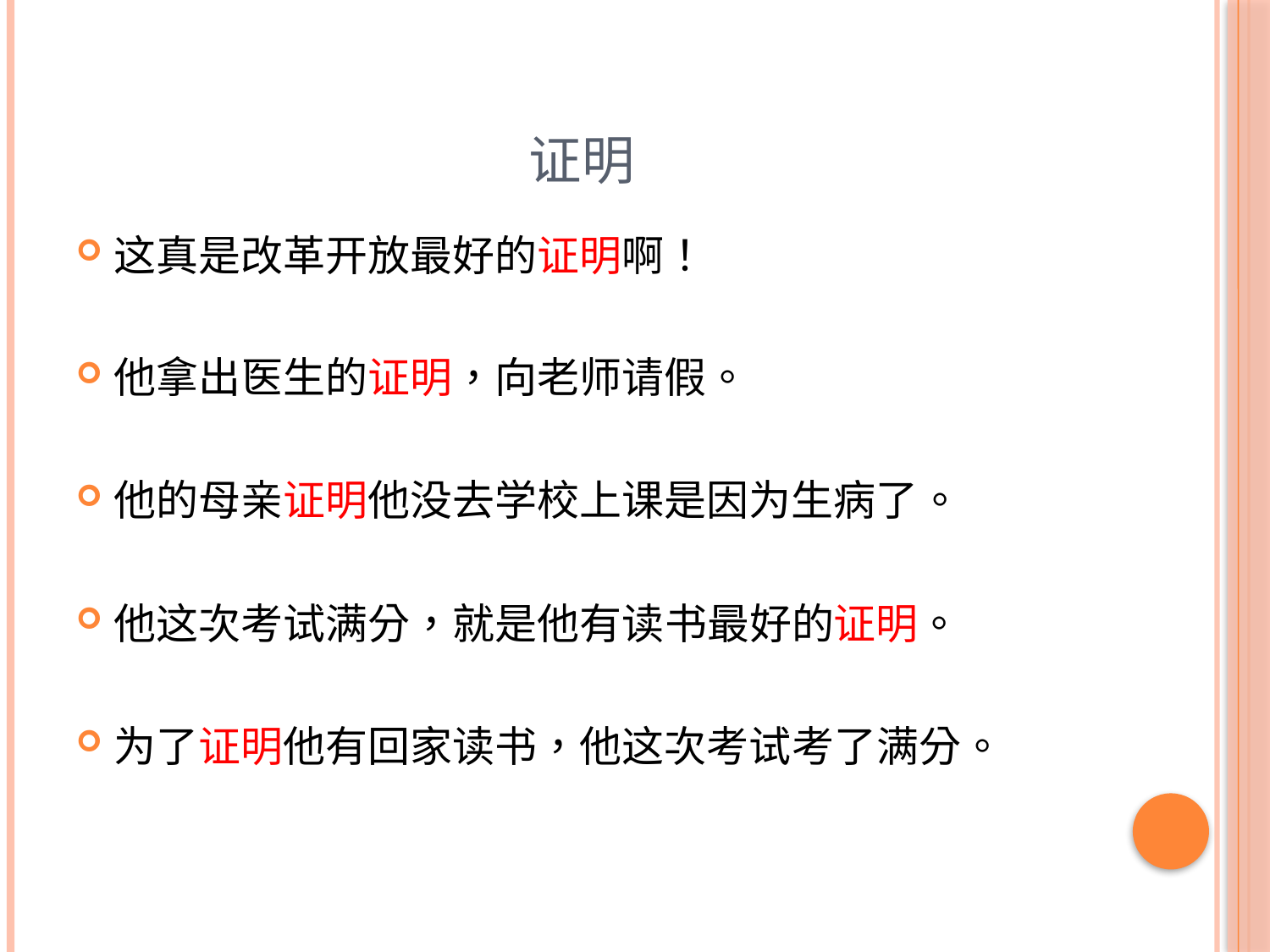

# 证明
这真是改革开放最好的证明啊！

他拿出医生的证明，向老师请假。

他的母亲证明他没去学校上课是因为生病了。

他这次考试满分，就是他有读书最好的证明。

为了证明他有回家读书，他这次考试考了满分。